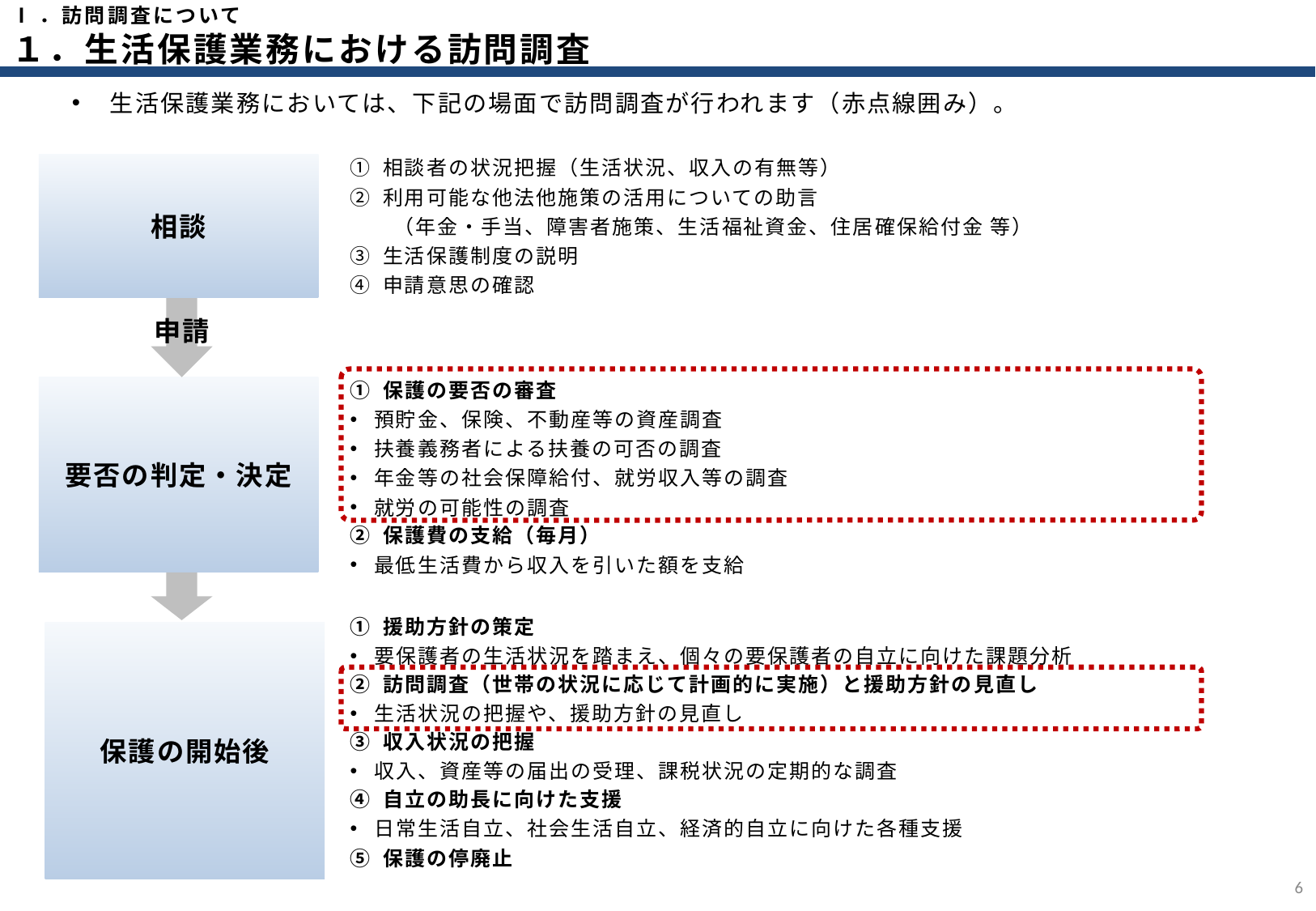

Ⅰ．訪問調査について
１．生活保護業務における訪問調査
生活保護業務においては、下記の場面で訪問調査が行われます（赤点線囲み）。
相談
要否の判定・決定
保護の開始後
① 相談者の状況把握（生活状況、収入の有無等）
② 利用可能な他法他施策の活用についての助言
　　（年金・手当、障害者施策、生活福祉資金、住居確保給付金 等）
③ 生活保護制度の説明
④ 申請意思の確認

申請

① 保護の要否の審査
預貯金、保険、不動産等の資産調査
扶養義務者による扶養の可否の調査
年金等の社会保障給付、就労収入等の調査
就労の可能性の調査
② 保護費の支給（毎月）
最低生活費から収入を引いた額を支給

① 援助方針の策定
要保護者の生活状況を踏まえ、個々の要保護者の自立に向けた課題分析
② 訪問調査（世帯の状況に応じて計画的に実施）と援助方針の見直し
生活状況の把握や、援助方針の見直し
③ 収入状況の把握
収入、資産等の届出の受理、課税状況の定期的な調査
④ 自立の助長に向けた支援
日常生活自立、社会生活自立、経済的自立に向けた各種支援
⑤ 保護の停廃止

6